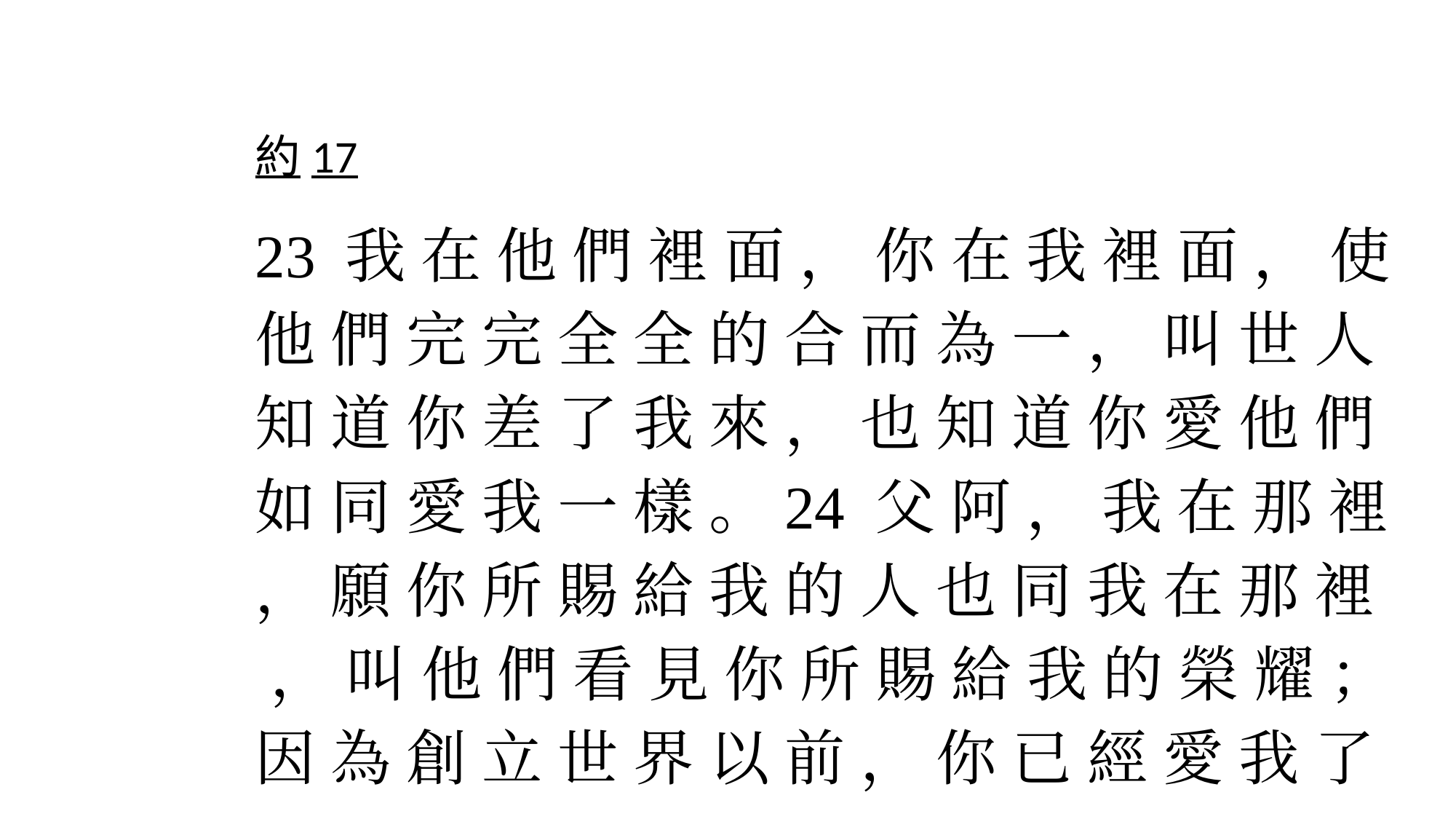

約17
23 我 在 他 們 裡 面 ， 你 在 我 裡 面 ， 使 他 們 完 完 全 全 的 合 而 為 一 ， 叫 世 人 知 道 你 差 了 我 來 ， 也 知 道 你 愛 他 們 如 同 愛 我 一 樣 。24 父 阿 ， 我 在 那 裡 ， 願 你 所 賜 給 我 的 人 也 同 我 在 那 裡 ， 叫 他 們 看 見 你 所 賜 給 我 的 榮 耀 ； 因 為 創 立 世 界 以 前 ， 你 已 經 愛 我 了 。